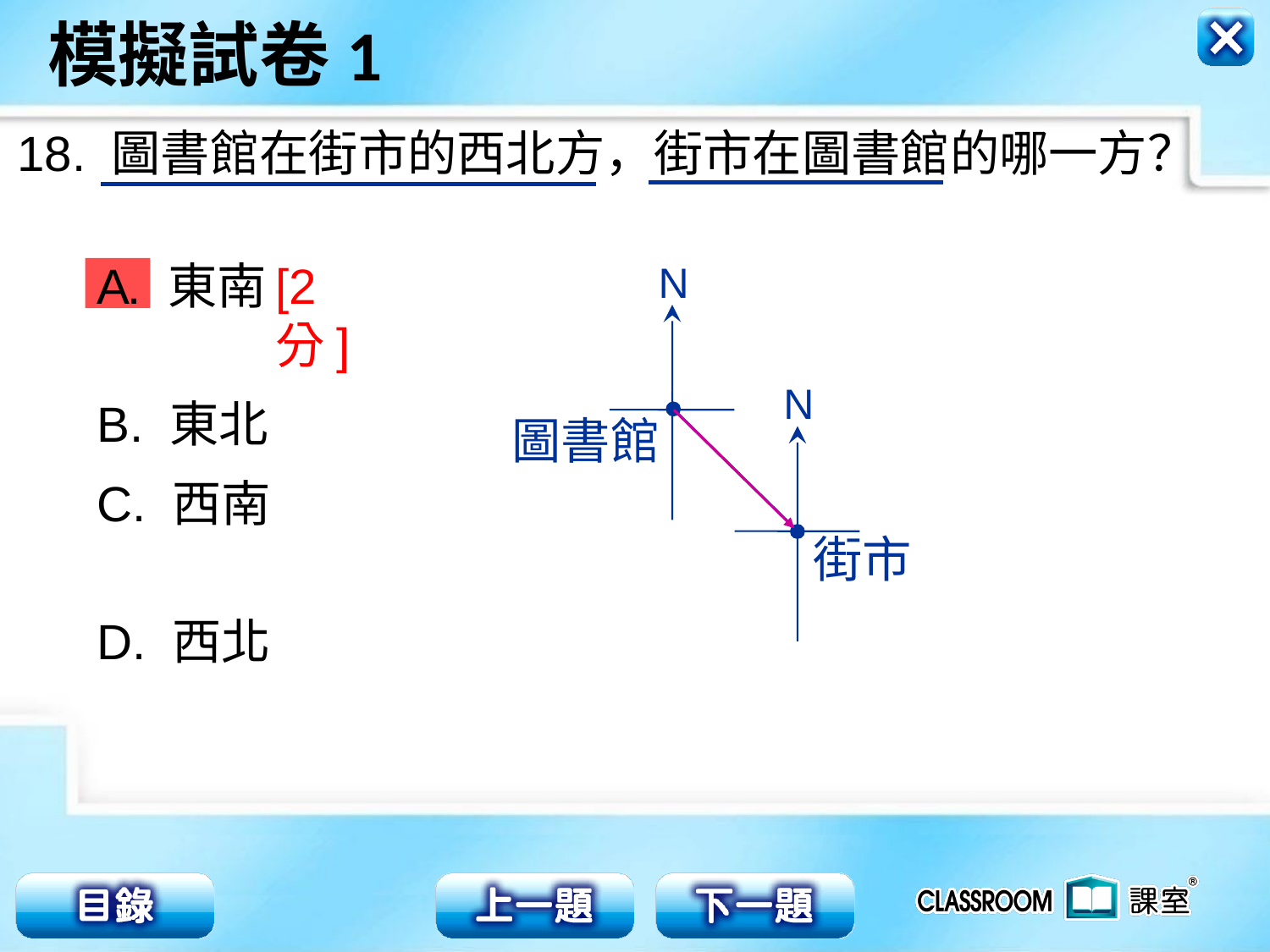

18. 圖書館在街市的西北方，街市在圖書館的哪一方？
[2分]
 東南
B. 東北
C. 西南
D. 西北
N

N

圖書館

街市